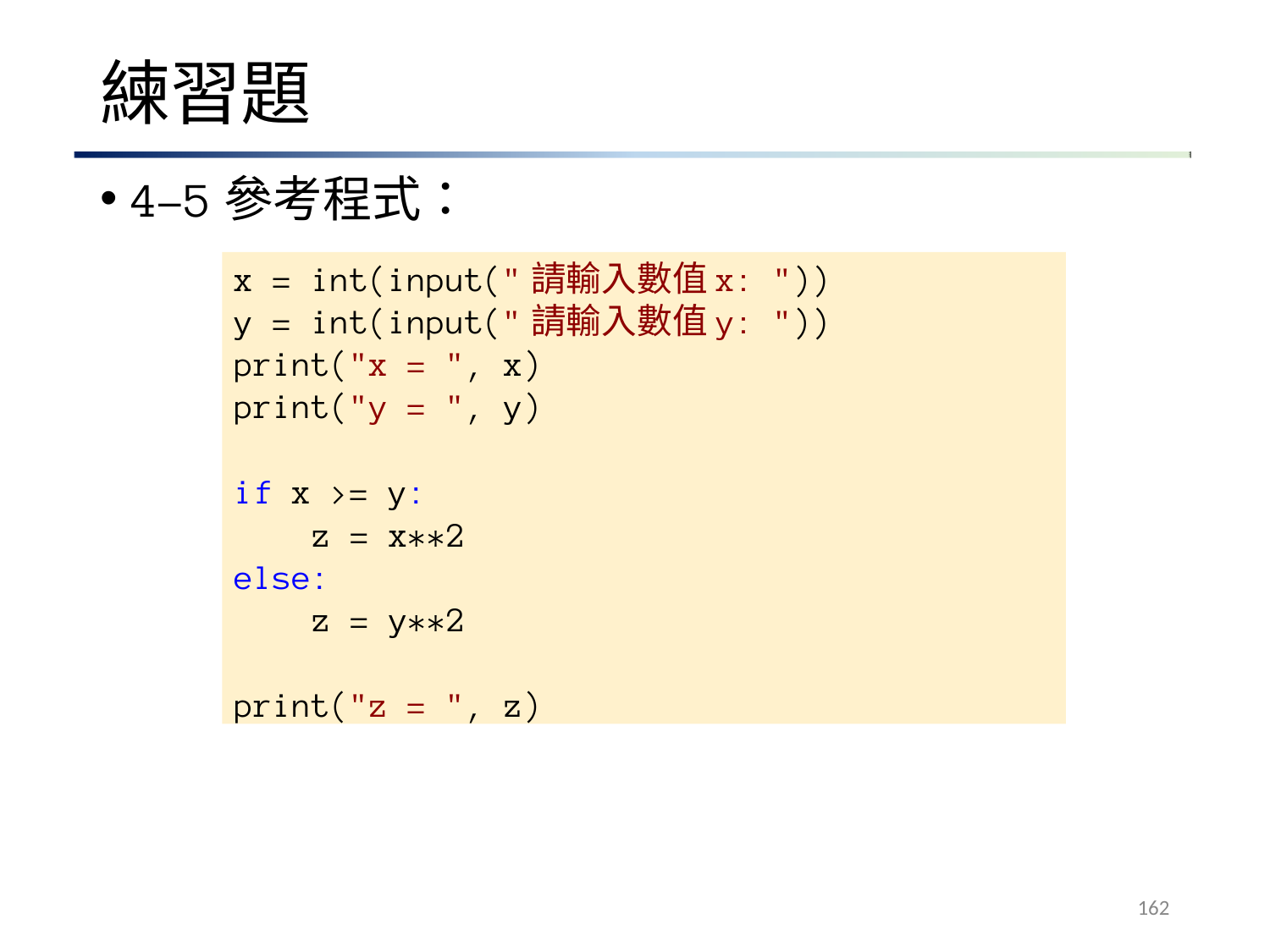

# 練習題
4-5參考程式：
x = int(input("請輸入數值x: "))
y = int(input("請輸入數值y: "))
print("x = ", x)
print("y = ", y)

if x >= y:
z = x**2
else:
z = y**2

print("z = ", z)
162